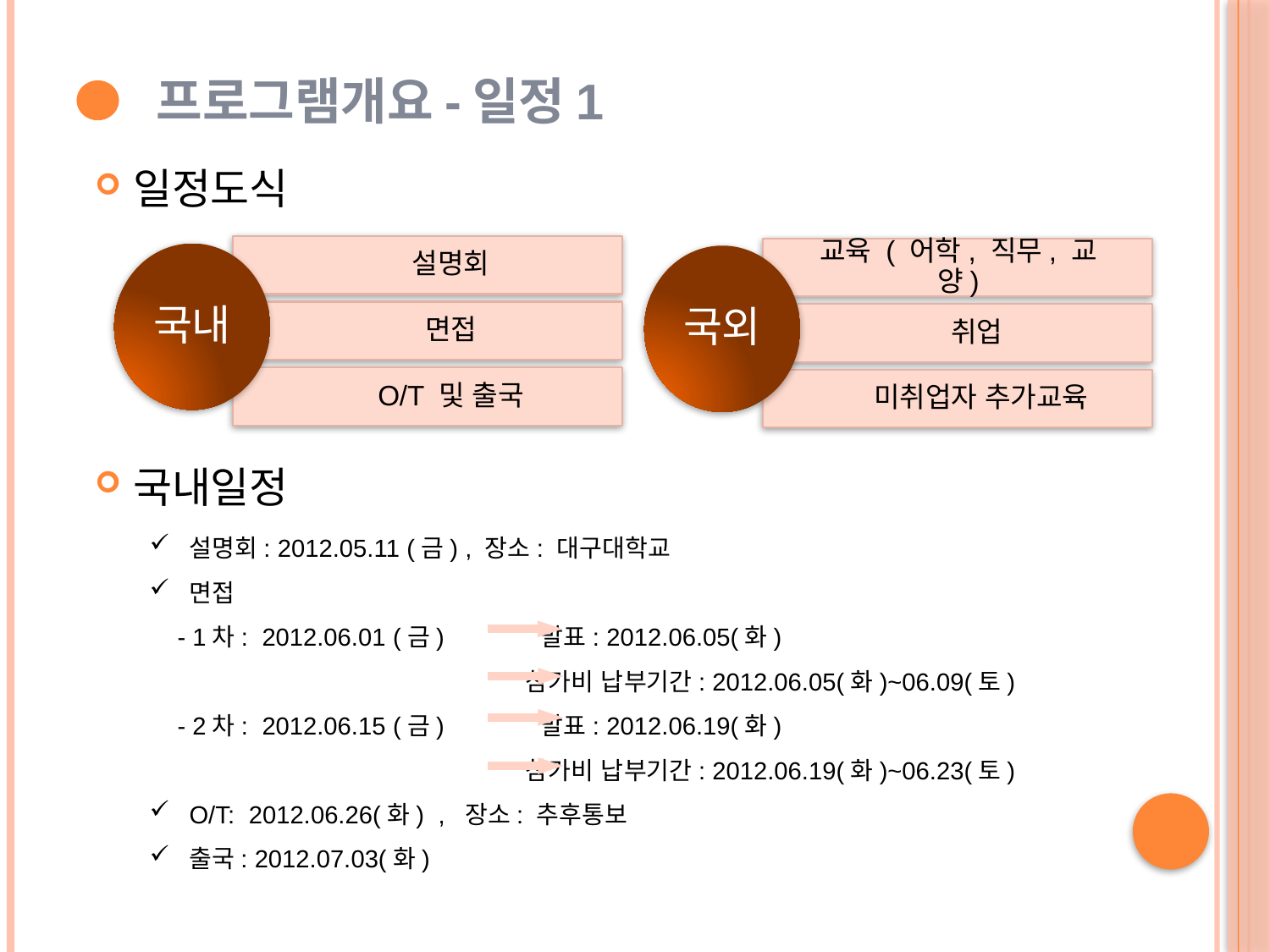

프로그램개요-일정1

일정도식

국내일정

설명회

교육 ( 어학, 직무, 교양)

국내

국외

면접

취업

O/T 및 출국

미취업자 추가교육
설명회: 2012.05.11 (금) , 장소: 대구대학교
면접
    - 1차:  2012.06.01 (금)             발표: 2012.06.05(화)
                                                     참가비 납부기간: 2012.06.05(화)~06.09(토)
    - 2차:  2012.06.15 (금)             발표: 2012.06.19(화)
                                                     참가비 납부기간: 2012.06.19(화)~06.23(토)
O/T:  2012.06.26(화)  ,  장소: 추후통보
출국: 2012.07.03(화)